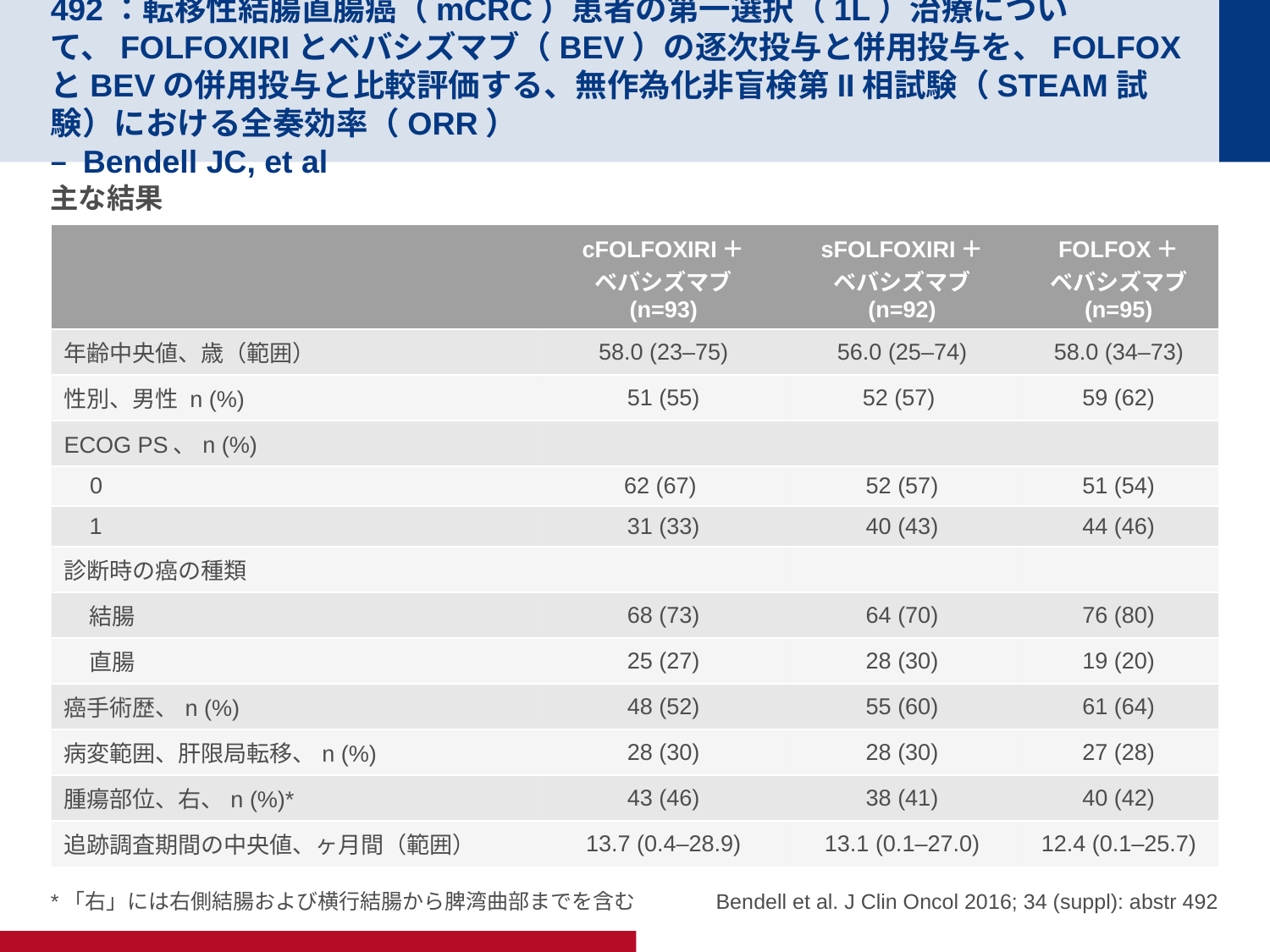

# 492：転移性結腸直腸癌（mCRC）患者の第一選択（1L）治療について、FOLFOXIRIとベバシズマブ（BEV）の逐次投与と併用投与を、FOLFOXとBEVの併用投与と比較評価する、無作為化非盲検第II相試験（STEAM試験）における全奏効率（ORR） – Bendell JC, et al
主な結果
|  | cFOLFOXIRI＋ ベバシズマブ (n=93) | sFOLFOXIRI＋ ベバシズマブ (n=92) | FOLFOX＋ ベバシズマブ (n=95) |
| --- | --- | --- | --- |
| 年齢中央値、歳（範囲） | 58.0 (23–75) | 56.0 (25–74) | 58.0 (34–73) |
| 性別、男性 n (%) | 51 (55) | 52 (57) | 59 (62) |
| ECOG PS、n (%) |  |  |  |
| 0 | 62 (67) | 52 (57) | 51 (54) |
| 1 | 31 (33) | 40 (43) | 44 (46) |
| 診断時の癌の種類 |  |  |  |
| 結腸 | 68 (73) | 64 (70) | 76 (80) |
| 直腸 | 25 (27) | 28 (30) | 19 (20) |
| 癌手術歴、n (%) | 48 (52) | 55 (60) | 61 (64) |
| 病変範囲、肝限局転移、n (%) | 28 (30) | 28 (30) | 27 (28) |
| 腫瘍部位、右、n (%)\* | 43 (46) | 38 (41) | 40 (42) |
| 追跡調査期間の中央値、ヶ月間（範囲） | 13.7 (0.4–28.9) | 13.1 (0.1–27.0) | 12.4 (0.1–25.7) |
*「右」には右側結腸および横行結腸から脾湾曲部までを含む
Bendell et al. J Clin Oncol 2016; 34 (suppl): abstr 492